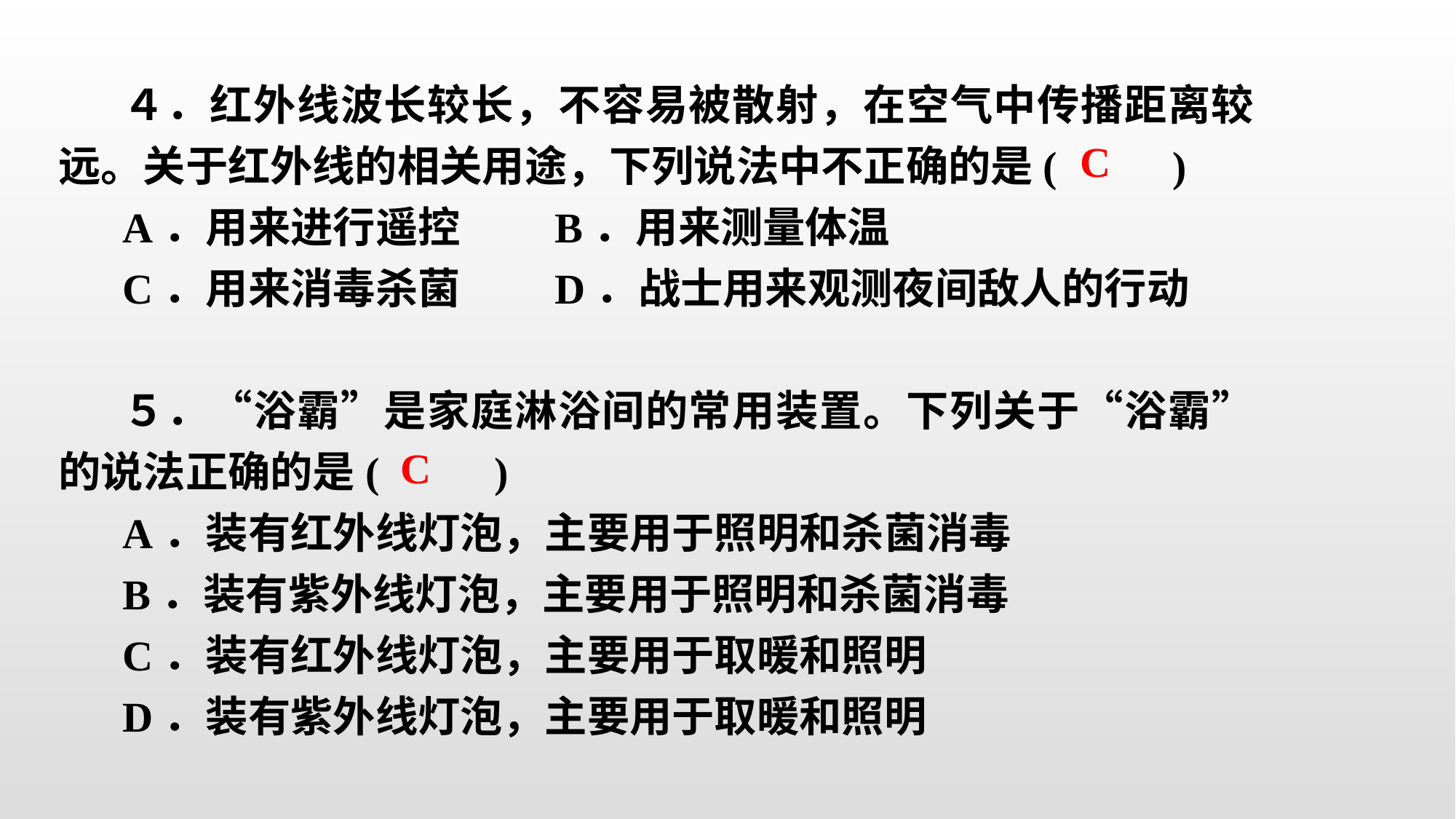

４．红外线波长较长，不容易被散射，在空气中传播距离较远。关于红外线的相关用途，下列说法中不正确的是(　 　)
A．用来进行遥控　　B．用来测量体温
C．用来消毒杀菌　　D．战士用来观测夜间敌人的行动

５．“浴霸”是家庭淋浴间的常用装置。下列关于“浴霸”的说法正确的是(　 　)
A．装有红外线灯泡，主要用于照明和杀菌消毒
B．装有紫外线灯泡，主要用于照明和杀菌消毒
C．装有红外线灯泡，主要用于取暖和照明
D．装有紫外线灯泡，主要用于取暖和照明
C
C